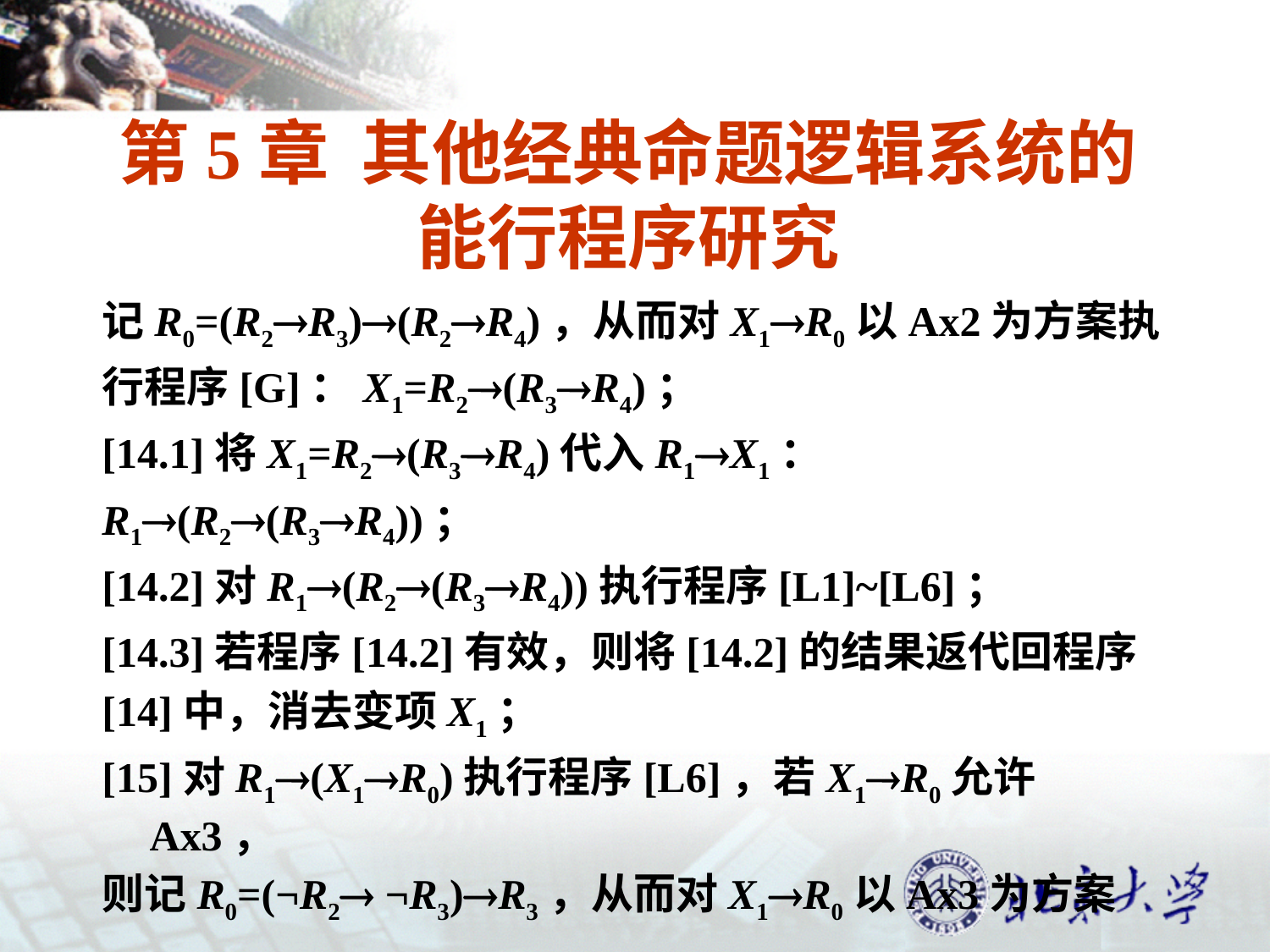

# 第5章  其他经典命题逻辑系统的能行程序研究
记R0=(R2→R3)→(R2→R4)，从而对X1→R0以Ax2为方案执
行程序[G]：X1=R2→(R3→R4)；
[14.1]将X1=R2→(R3→R4)代入R1→X1：
R1→(R2→(R3→R4))；
[14.2]对R1→(R2→(R3→R4))执行程序[L1]~[L6]；
[14.3]若程序[14.2]有效，则将[14.2]的结果返代回程序
[14]中，消去变项X1；
[15]对R1→(X1→R0)执行程序[L6]，若X1→R0允许Ax3，
则记R0=(¬R2→ ¬R3)→R3，从而对X1→R0以Ax3为方案